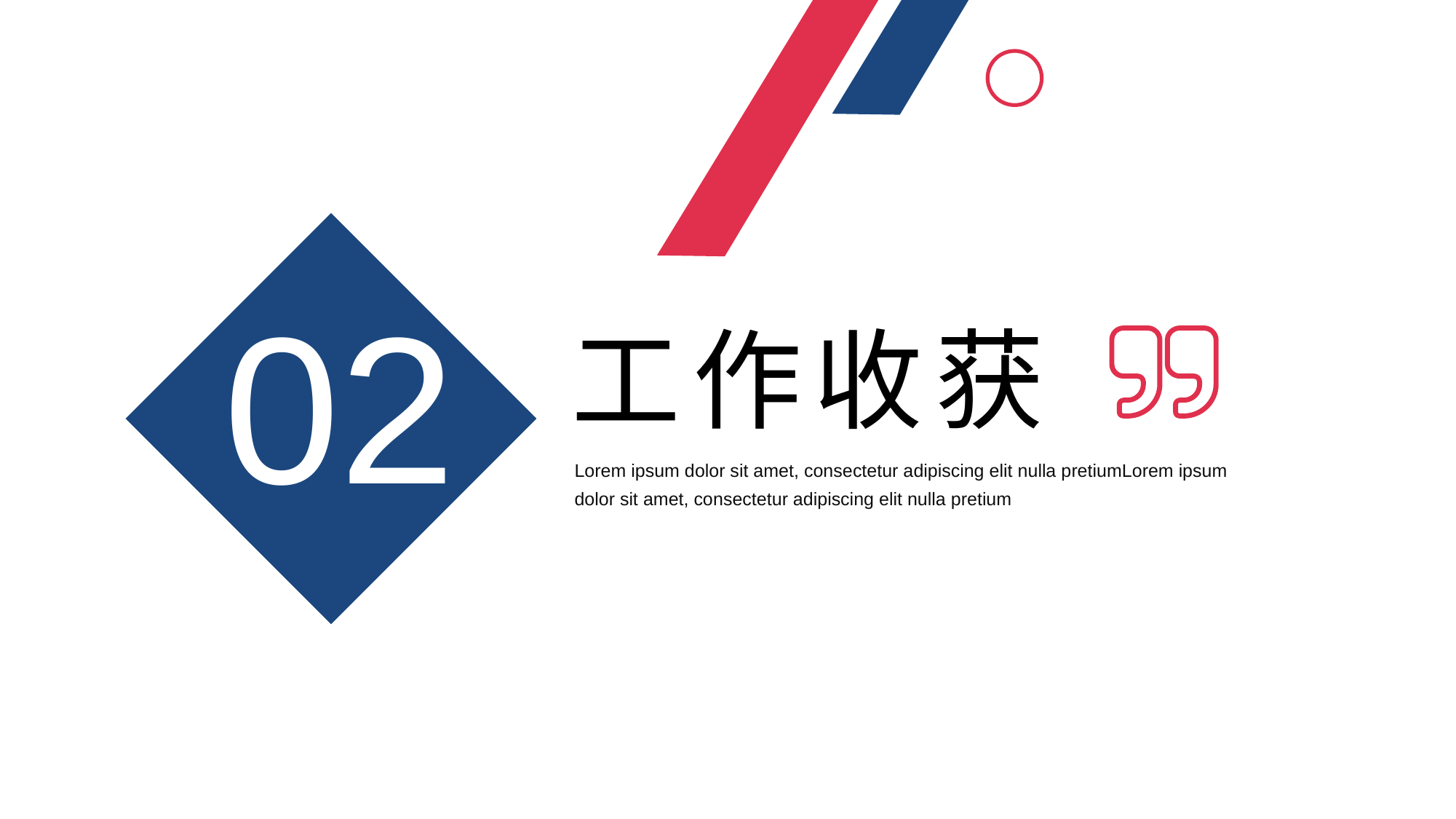

02

工作收获

Lorem ipsum dolor sit amet, consectetur adipiscing elit nulla pretiumLorem ipsum dolor sit amet, consectetur adipiscing elit nulla pretium